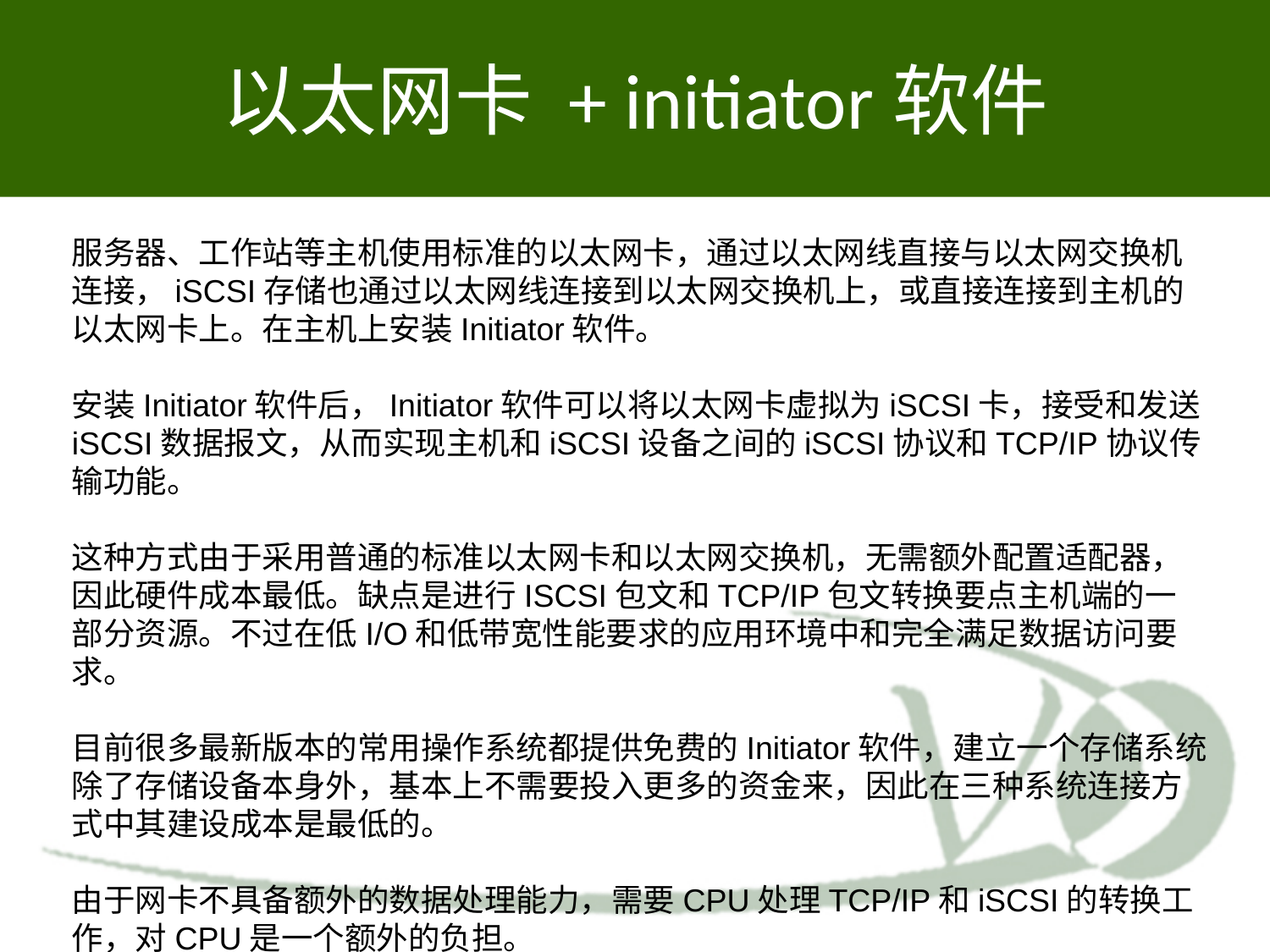

# 以太网卡 + initiator软件

服务器、工作站等主机使用标准的以太网卡，通过以太网线直接与以太网交换机连接，iSCSI存储也通过以太网线连接到以太网交换机上，或直接连接到主机的以太网卡上。在主机上安装Initiator软件。

安装Initiator软件后，Initiator软件可以将以太网卡虚拟为iSCSI卡，接受和发送iSCSI数据报文，从而实现主机和iSCSI设备之间的iSCSI协议和TCP/IP协议传输功能。

这种方式由于采用普通的标准以太网卡和以太网交换机，无需额外配置适配器，因此硬件成本最低。缺点是进行ISCSI包文和TCP/IP包文转换要点主机端的一部分资源。不过在低I/O和低带宽性能要求的应用环境中和完全满足数据访问要求。

目前很多最新版本的常用操作系统都提供免费的Initiator软件，建立一个存储系统除了存储设备本身外，基本上不需要投入更多的资金来，因此在三种系统连接方式中其建设成本是最低的。

由于网卡不具备额外的数据处理能力，需要CPU处理TCP/IP和iSCSI的转换工作，对CPU是一个额外的负担。